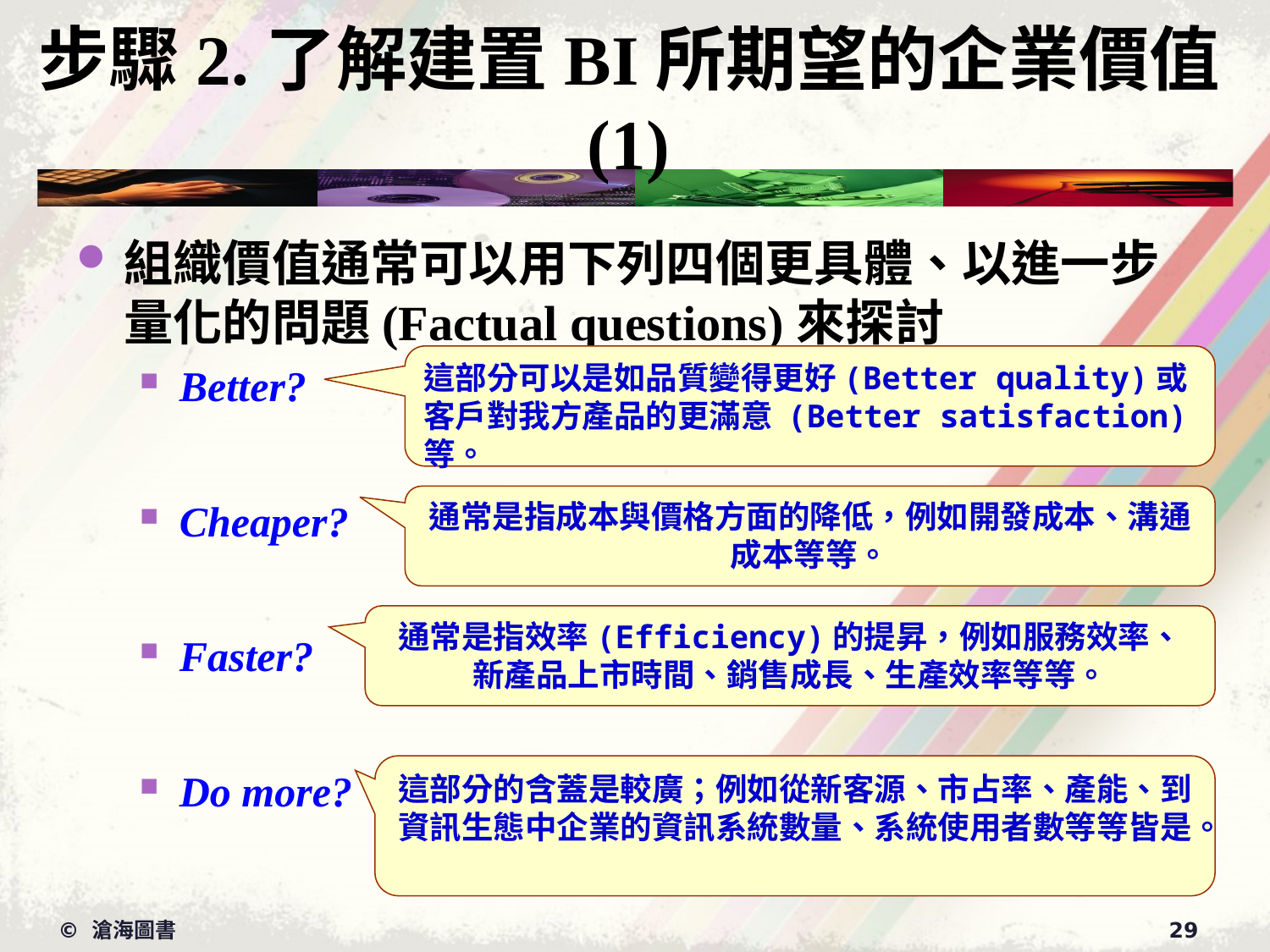

# 步驟2.了解建置BI所期望的企業價值(1)
組織價值通常可以用下列四個更具體、以進一步量化的問題(Factual questions)來探討
Better?

Cheaper?

Faster?

Do more?

這部分可以是如品質變得更好(Better quality)或客戶對我方產品的更滿意 (Better satisfaction)等。
通常是指成本與價格方面的降低，例如開發成本、溝通成本等等。
通常是指效率(Efficiency)的提昇，例如服務效率、新產品上市時間、銷售成長、生產效率等等。
這部分的含蓋是較廣；例如從新客源、市占率、產能、到資訊生態中企業的資訊系統數量、系統使用者數等等皆是。
© 滄海圖書
29